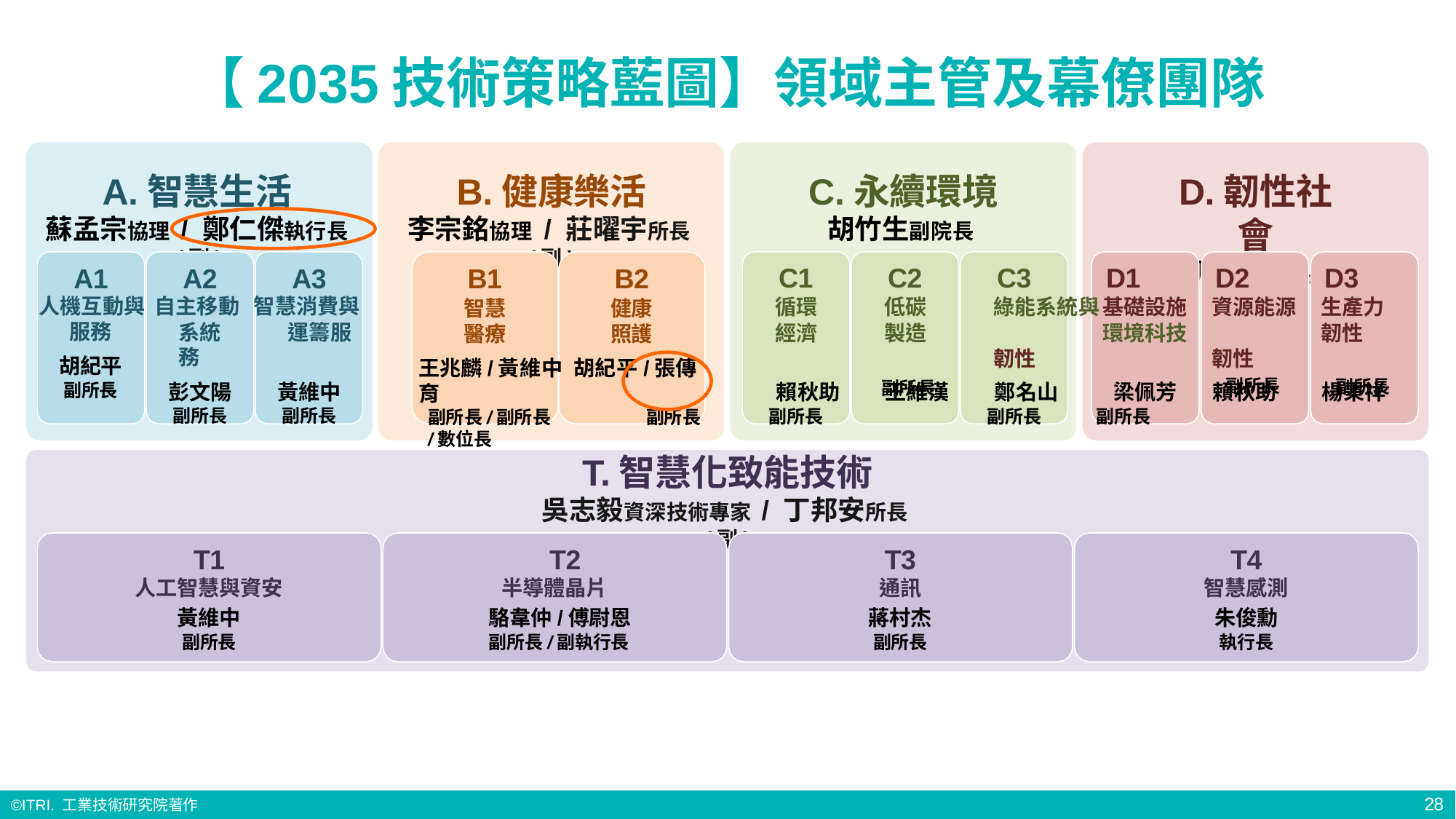

# 【2035技術策略藍圖】領域主管及幕僚團隊

A.智慧生活
蘇孟宗協理 / 鄭仁傑執行長(副)
B.健康樂活
李宗銘協理 / 莊曜宇所長(副)
C.永續環境
胡竹生副院長
D.韌性社會
胡竹生副院長

A1	A2	A3
C1	C2	C3	D1	D2	D3
循環	低碳	綠能系統與	基礎設施	資源能源	生產力經濟	製造		環境科技		韌性		韌性		韌性
賴秋助	王維漢	鄭名山	  梁佩芳	賴秋助	楊秉祥
副所長		副所長	副所長
B1
智慧醫療
B2
健康照護
人機互動與  自主移動   智慧消費與
服務胡紀平
副所長
系統	運籌服務
彭文陽	黃維中
副所長	副所長

王兆麟/黃維中  胡紀平/張傳育
副所長/副所長	副所長/數位長
副所長
副所長
副所長

T.智慧化致能技術
吳志毅資深技術專家 / 丁邦安所長(副)

T1
人工智慧與資安
黃維中
副所長
T2
半導體晶片
駱韋仲/傅尉恩
副所長/副執行長
T3
通訊
蔣村杰
副所長
T4
智慧感測
朱俊勳
執行長
28